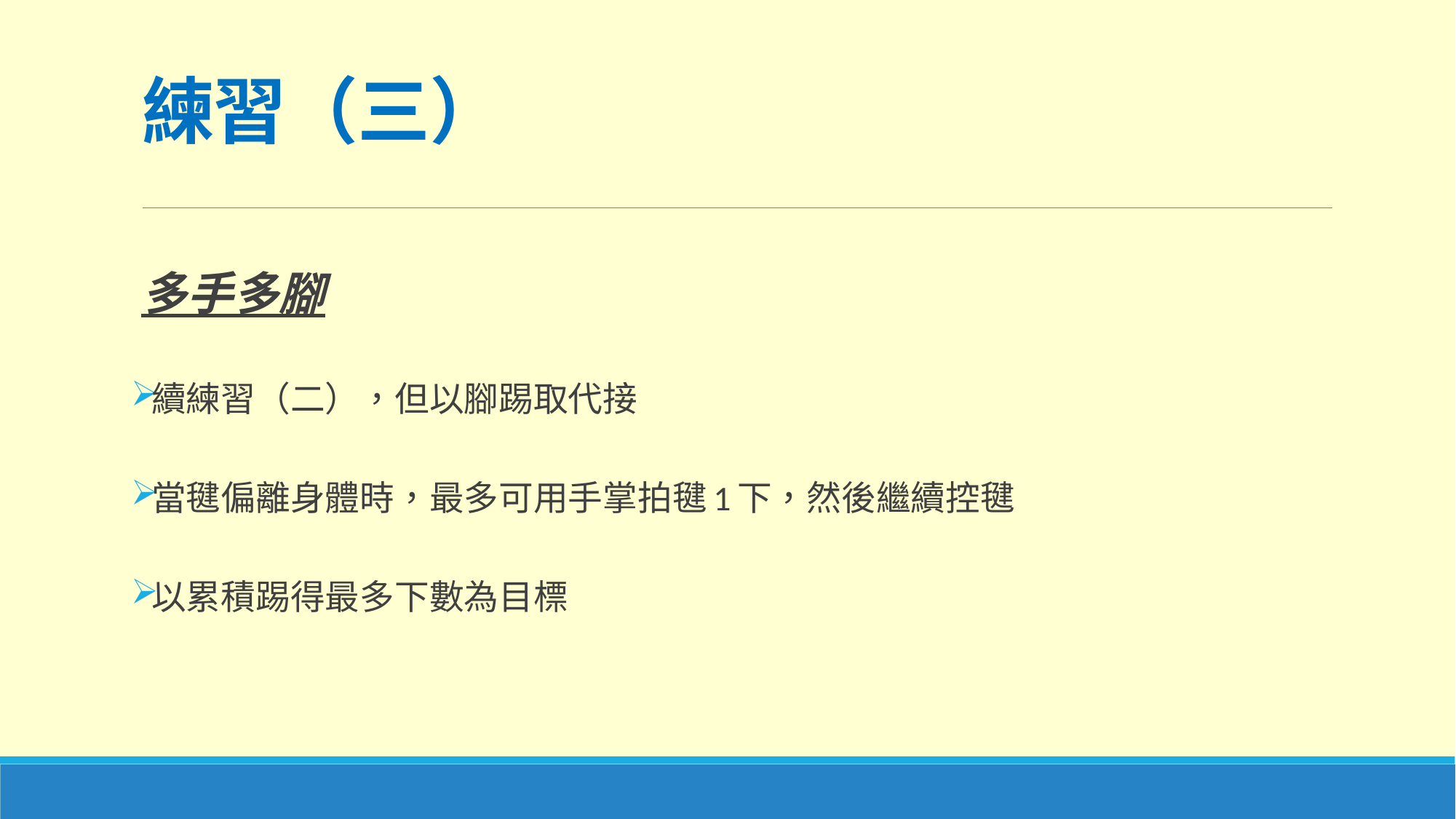

# 練習（三）
多手多腳
續練習（二），但以腳踢取代接
當毽偏離身體時，最多可用手掌拍毽1下，然後繼續控毽
以累積踢得最多下數為目標